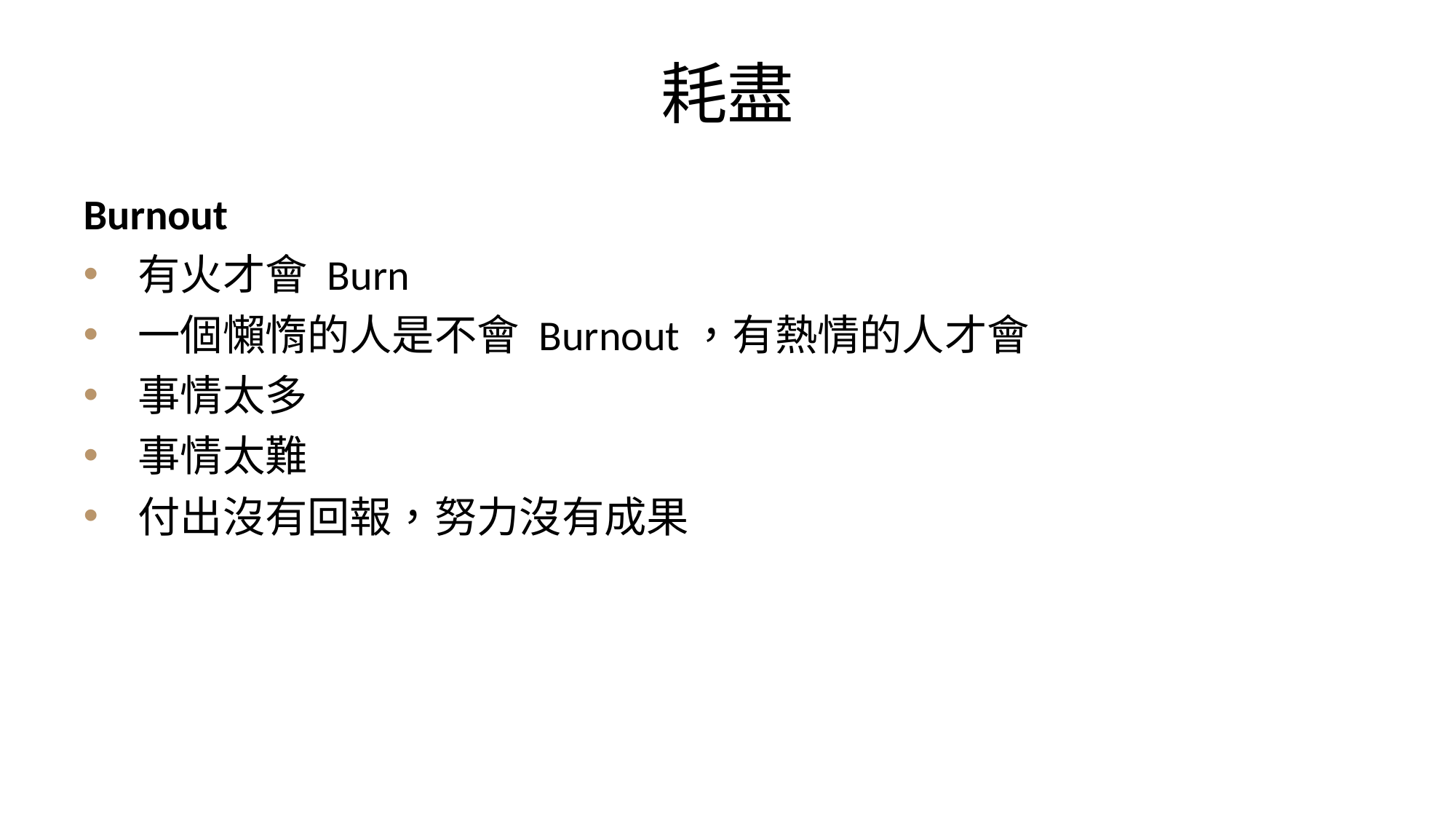

耗盡
Burnout
有火才會 Burn
一個懶惰的人是不會 Burnout，有熱情的人才會
事情太多
事情太難
付出沒有回報，努力沒有成果